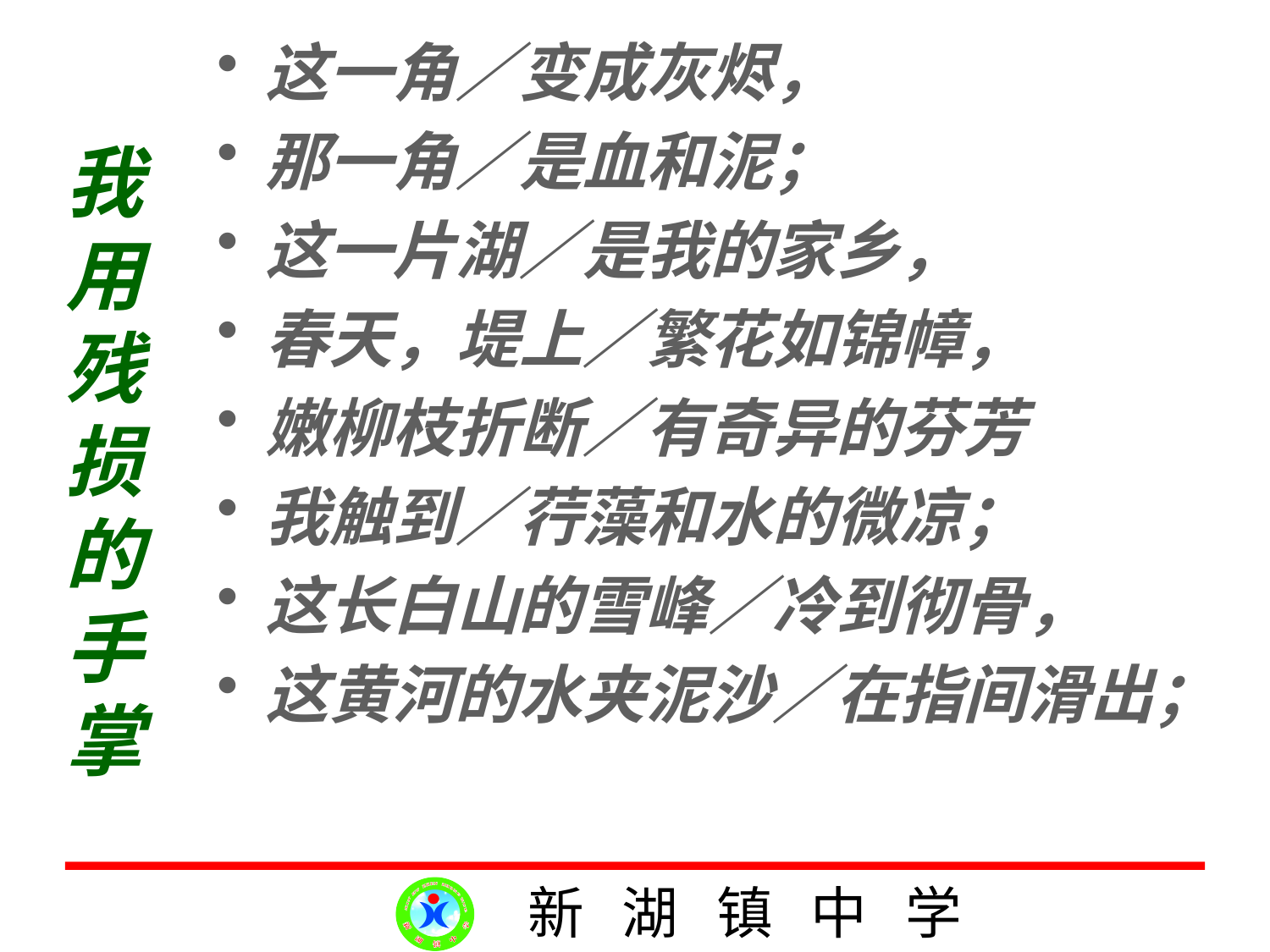

# 我用残损的手掌
这一角／变成灰烬，
那一角／是血和泥；
这一片湖／是我的家乡，
春天，堤上／繁花如锦幛，
嫩柳枝折断／有奇异的芬芳
我触到／荇藻和水的微凉；
这长白山的雪峰／冷到彻骨，
这黄河的水夹泥沙／在指间滑出；